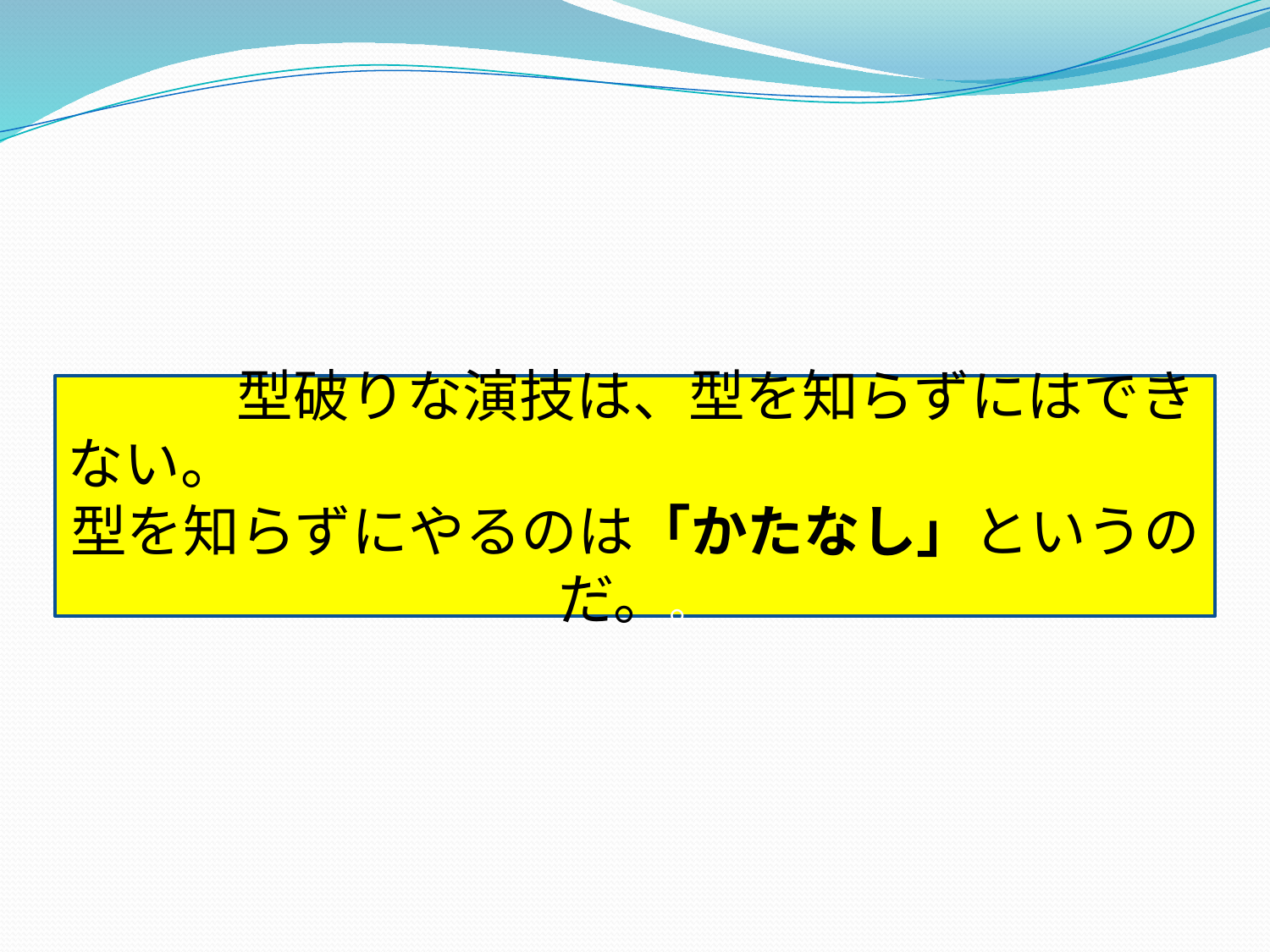

型破りな演技は、型を知らずにはできない。
型を知らずにやるのは「かたなし」というのだ。。